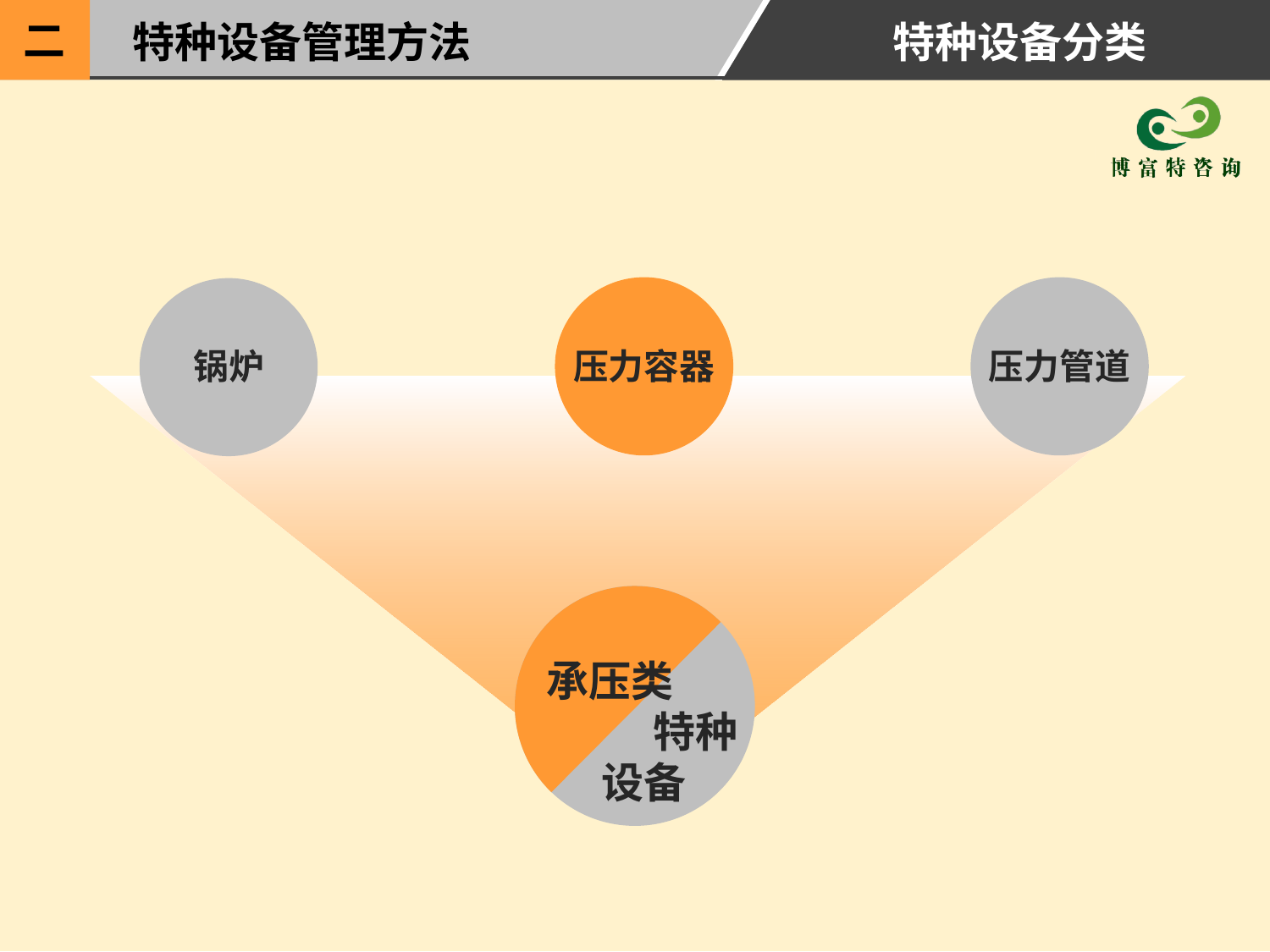

二
特种设备管理方法
特种设备分类

锅炉
压力容器
压力管道

承压类                   特种设备